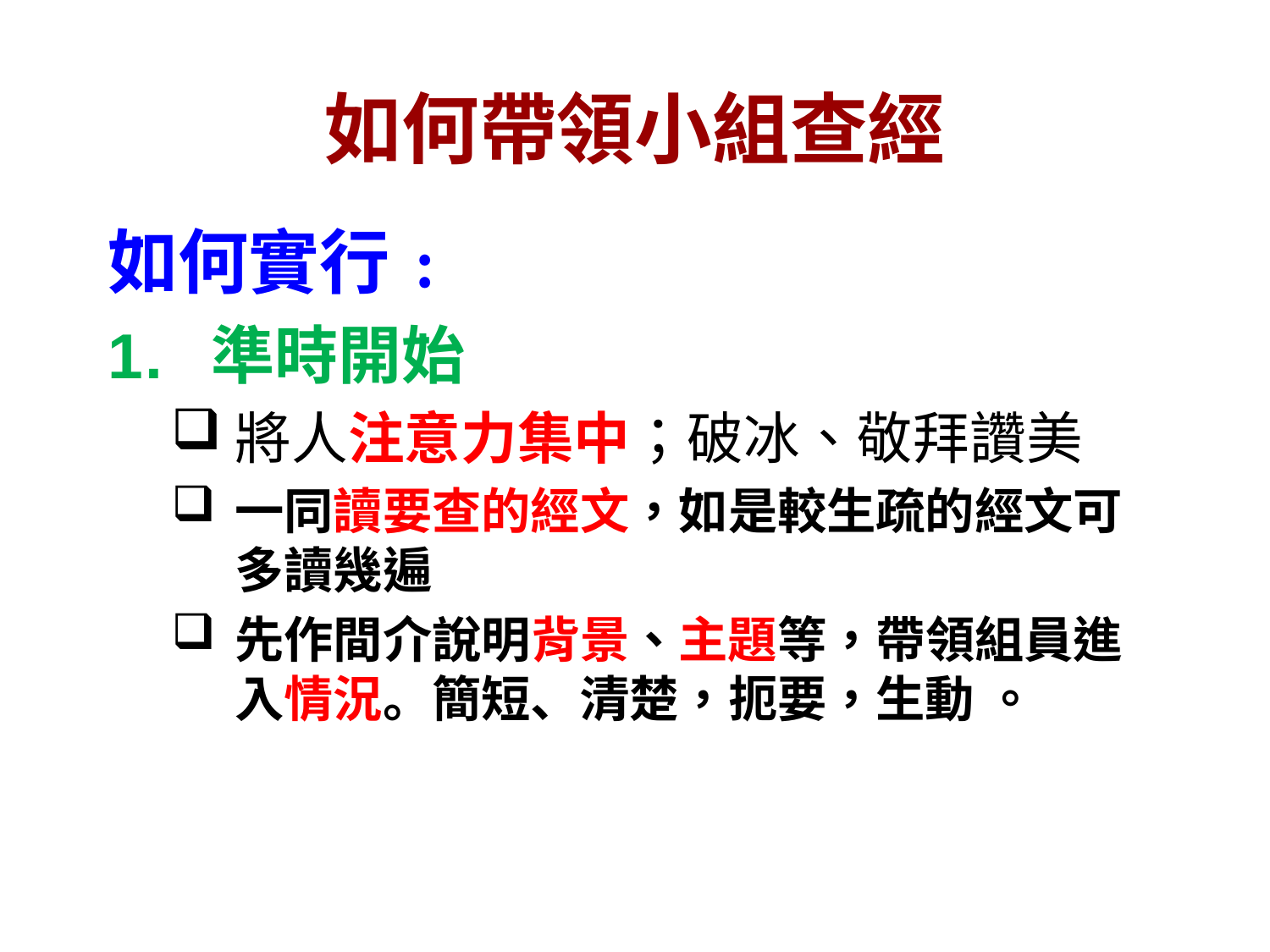

# 如何帶領小組查經
如何實行﹕
準時開始
將人注意力集中；破冰、敬拜讚美
一同讀要查的經文，如是較生疏的經文可多讀幾遍
先作間介說明背景、主題等，帶領組員進入情況。簡短、清楚，扼要，生動 。